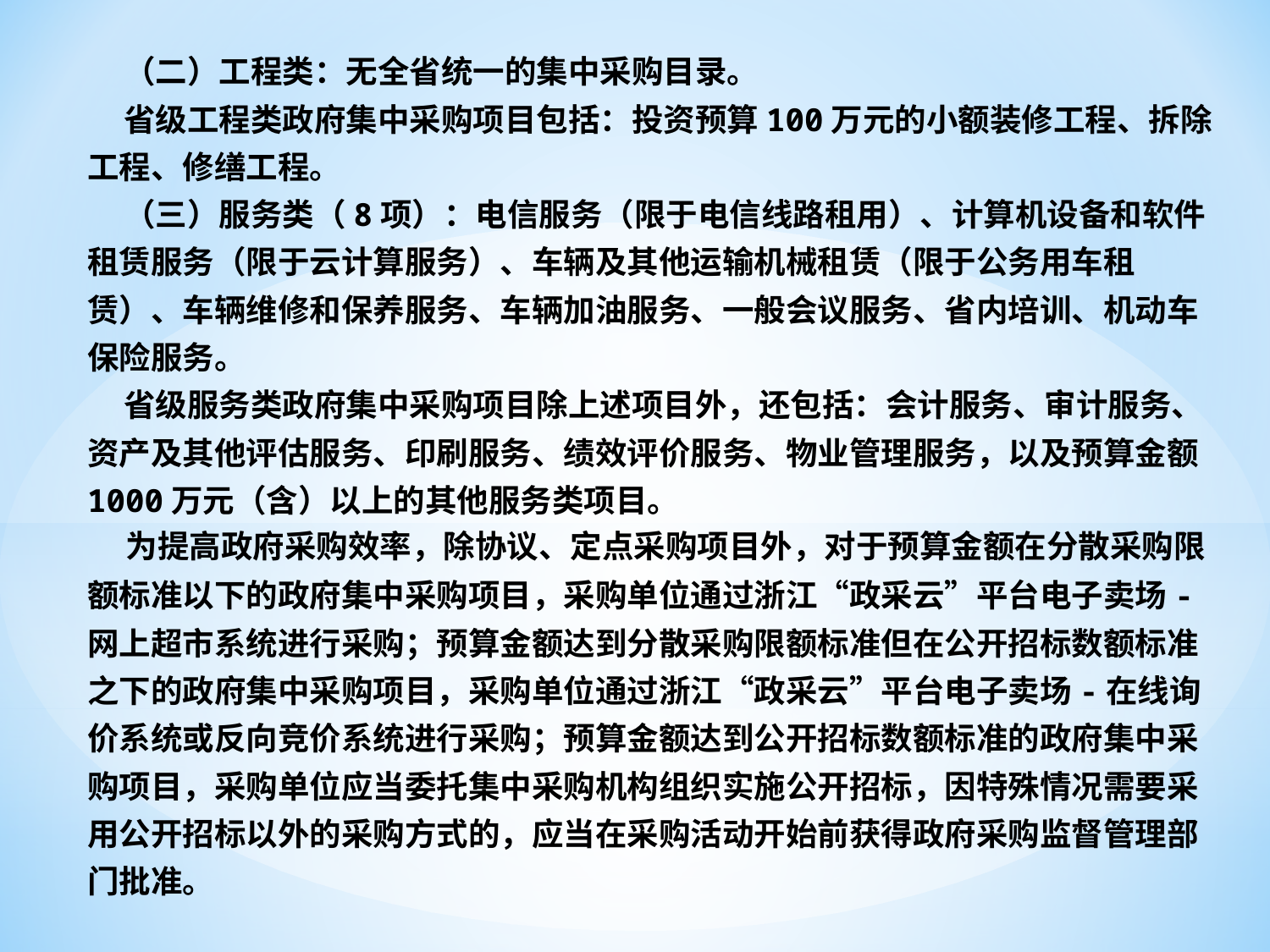

（二）工程类：无全省统一的集中采购目录。
    省级工程类政府集中采购项目包括：投资预算100万元的小额装修工程、拆除工程、修缮工程。
    （三）服务类（8项）：电信服务（限于电信线路租用）、计算机设备和软件租赁服务（限于云计算服务）、车辆及其他运输机械租赁（限于公务用车租赁）、车辆维修和保养服务、车辆加油服务、一般会议服务、省内培训、机动车保险服务。
    省级服务类政府集中采购项目除上述项目外，还包括：会计服务、审计服务、资产及其他评估服务、印刷服务、绩效评价服务、物业管理服务，以及预算金额1000万元（含）以上的其他服务类项目。
   为提高政府采购效率，除协议、定点采购项目外，对于预算金额在分散采购限额标准以下的政府集中采购项目，采购单位通过浙江“政采云”平台电子卖场-网上超市系统进行采购；预算金额达到分散采购限额标准但在公开招标数额标准之下的政府集中采购项目，采购单位通过浙江“政采云”平台电子卖场-在线询价系统或反向竞价系统进行采购；预算金额达到公开招标数额标准的政府集中采购项目，采购单位应当委托集中采购机构组织实施公开招标，因特殊情况需要采用公开招标以外的采购方式的，应当在采购活动开始前获得政府采购监督管理部门批准。